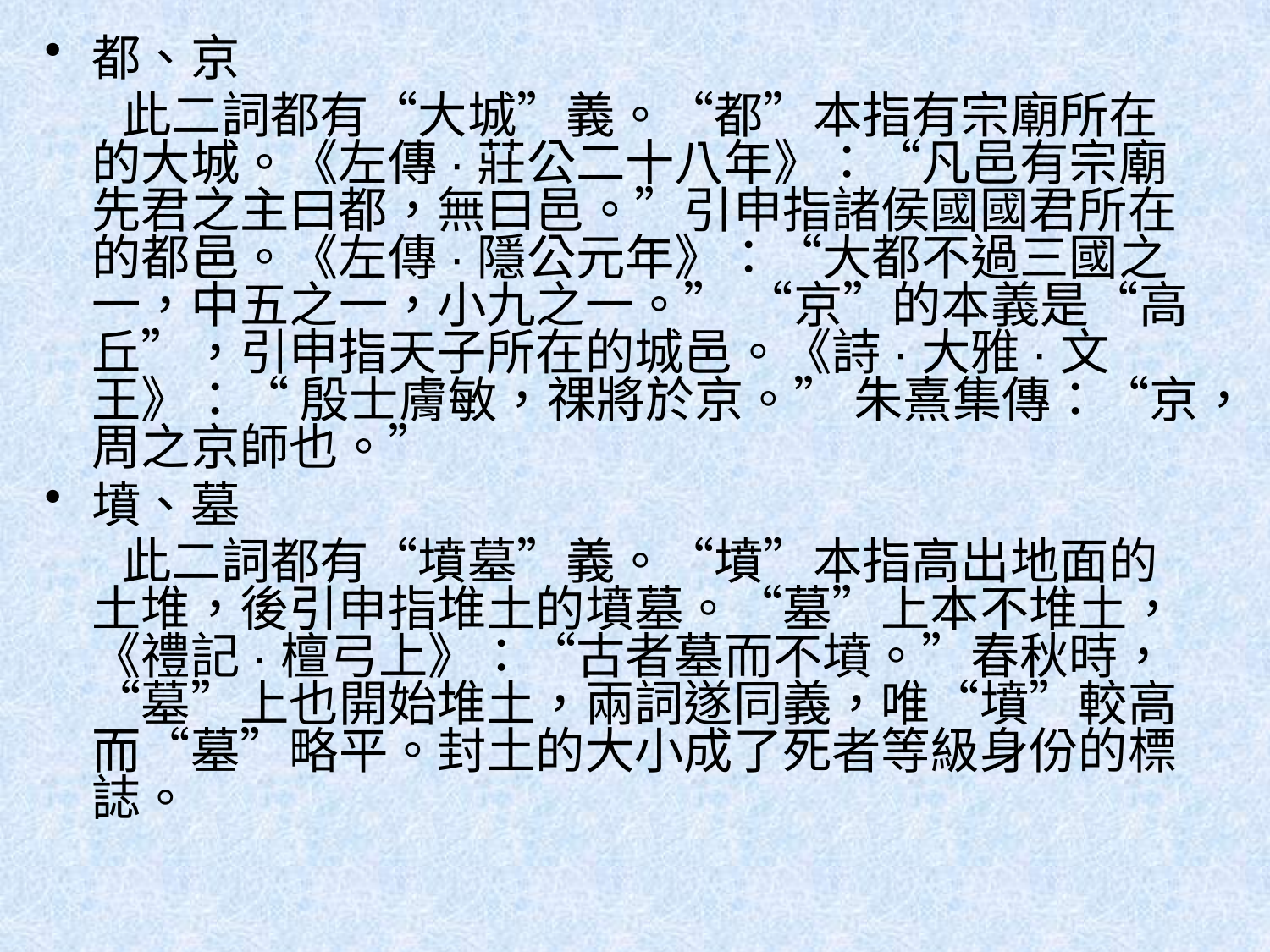

都、京
      此二詞都有“大城”義。“都”本指有宗廟所在的大城。《左傳·莊公二十八年》：“凡邑有宗廟先君之主曰都，無曰邑。”引申指諸侯國國君所在的都邑。《左傳·隱公元年》：“大都不過三國之一，中五之一，小九之一。” “京”的本義是“高丘”，引申指天子所在的城邑。《詩·大雅·文王》：“ 殷士膚敏，祼將於京。” 朱熹集傳：“京，周之京師也。”
墳、墓
      此二詞都有“墳墓”義。“墳”本指高出地面的土堆，後引申指堆土的墳墓。“墓”上本不堆土，《禮記·檀弓上》：“古者墓而不墳。”春秋時，“墓”上也開始堆土，兩詞遂同義，唯“墳”較高而“墓”略平。封土的大小成了死者等級身份的標誌。